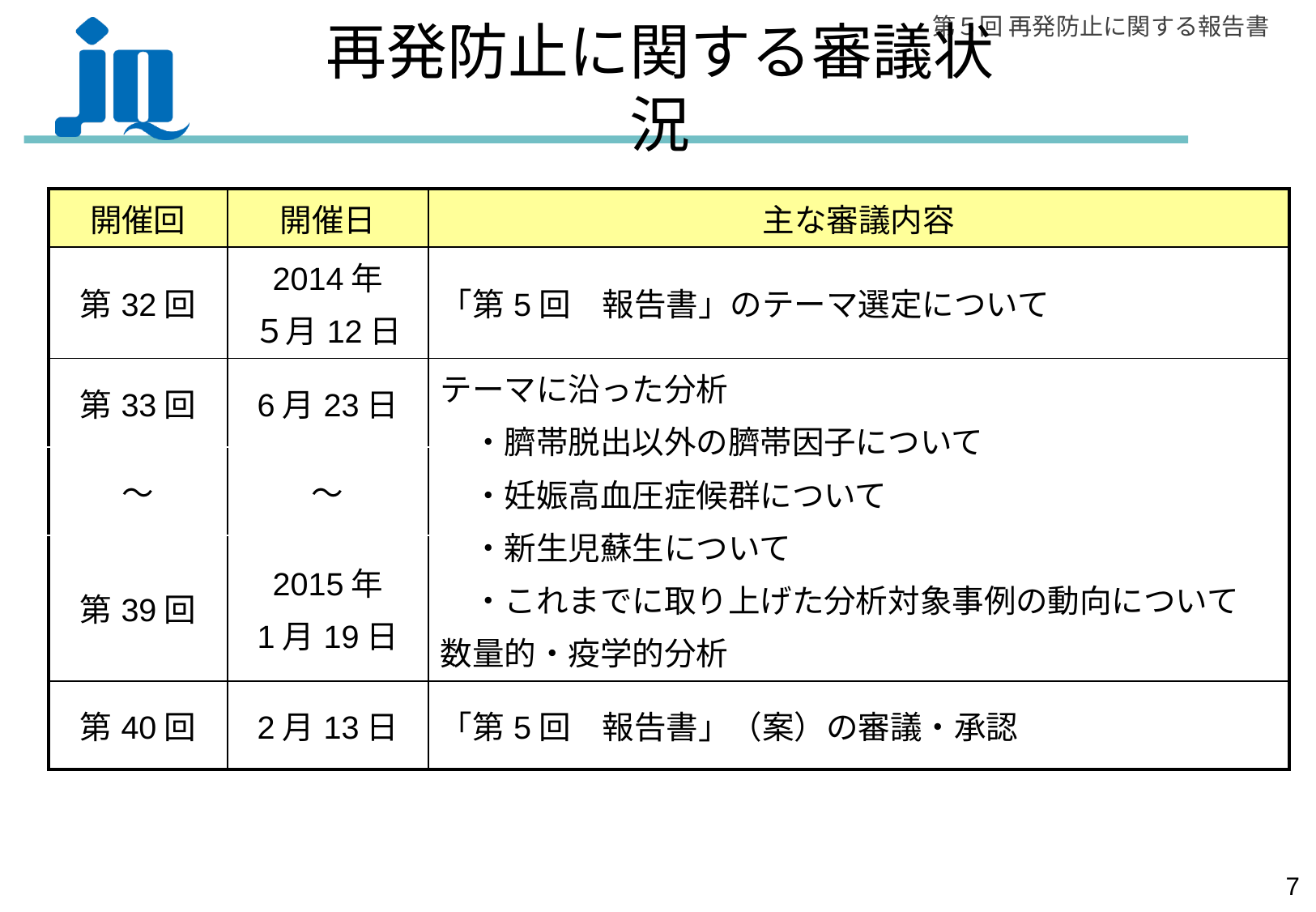

# 再発防止に関する審議状況
| 開催回 | 開催日 | 主な審議内容 |
| --- | --- | --- |
| 第32回 | 2014年 ５月12日 | 「第5回　報告書」のテーマ選定について |
| 第33回 | 6月23日 | テーマに沿った分析 　・臍帯脱出以外の臍帯因子について 　・妊娠高血圧症候群について 　・新生児蘇生について 　・これまでに取り上げた分析対象事例の動向について 数量的・疫学的分析 |
| ～ | ～ |  |
| 第39回 | 2015年 1月19日 |  |
| 第40回 | 2月13日 | 「第5回　報告書」（案）の審議・承認 |
7